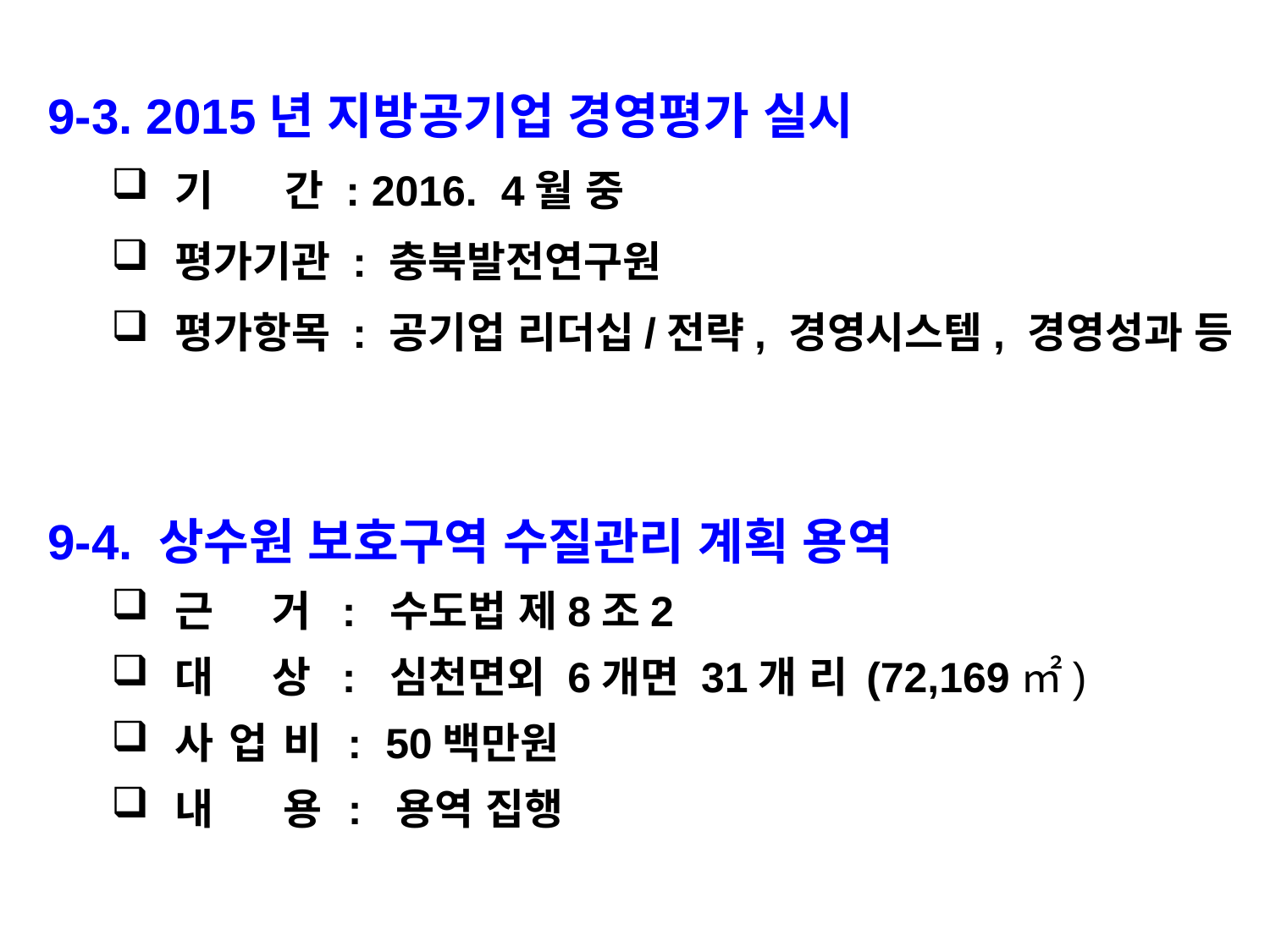

9-3. 2015년 지방공기업 경영평가 실시
기      간 : 2016.  4월 중
평가기관 : 충북발전연구원
평가항목 : 공기업 리더십/전략, 경영시스템, 경영성과 등

9-4. 상수원 보호구역 수질관리 계획 용역
근      거  :  수도법 제8조2
대      상  :  심천면외 6개면 31개 리 (72,169㎡)
사 업 비 :  50백만원
내     용 :  용역 집행